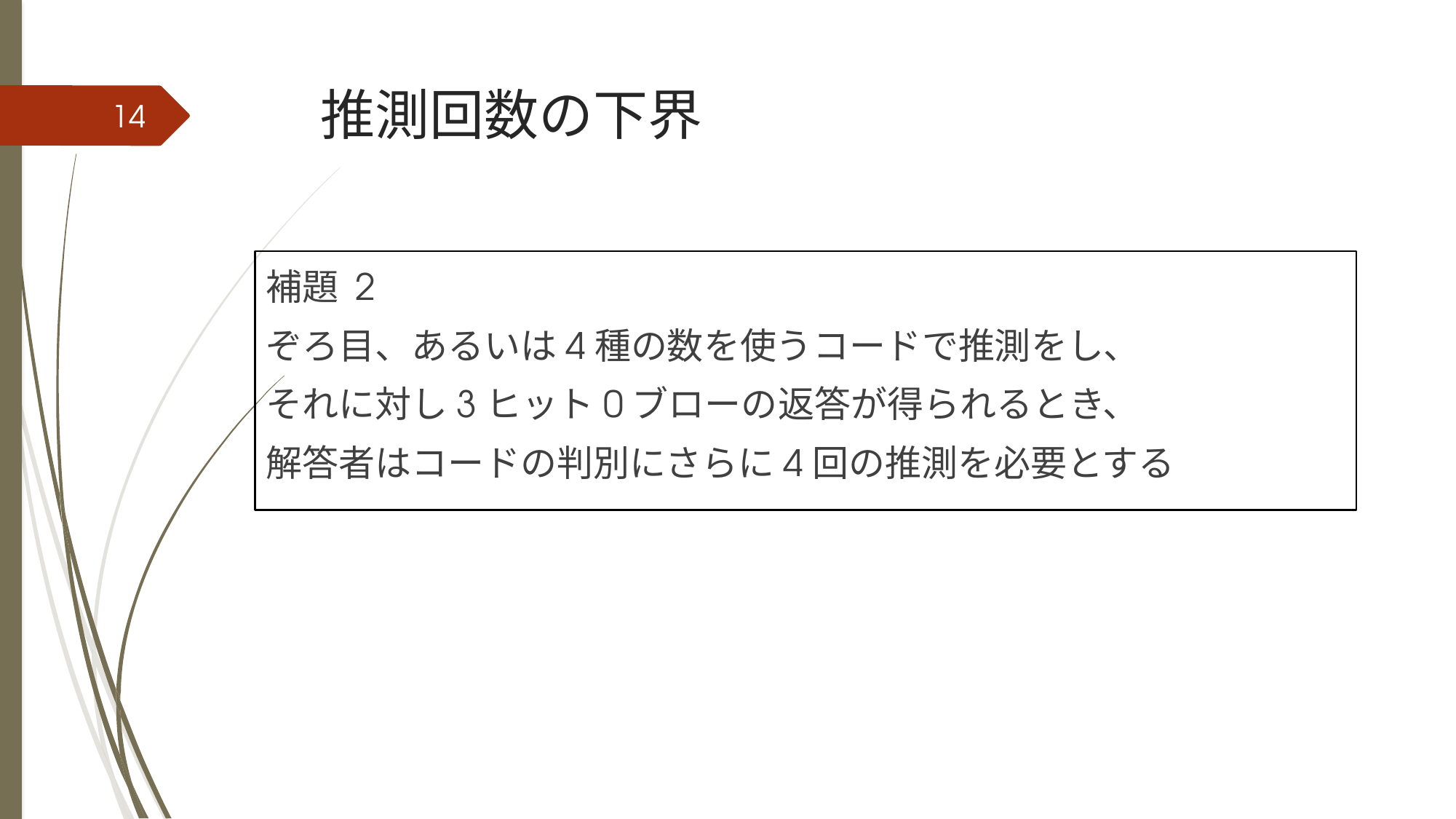

# 推測回数の下界
14

補題 2
ぞろ目、あるいは4種の数を使うコードで推測をし、
それに対し3ヒット0ブローの返答が得られるとき、
解答者はコードの判別にさらに4回の推測を必要とする